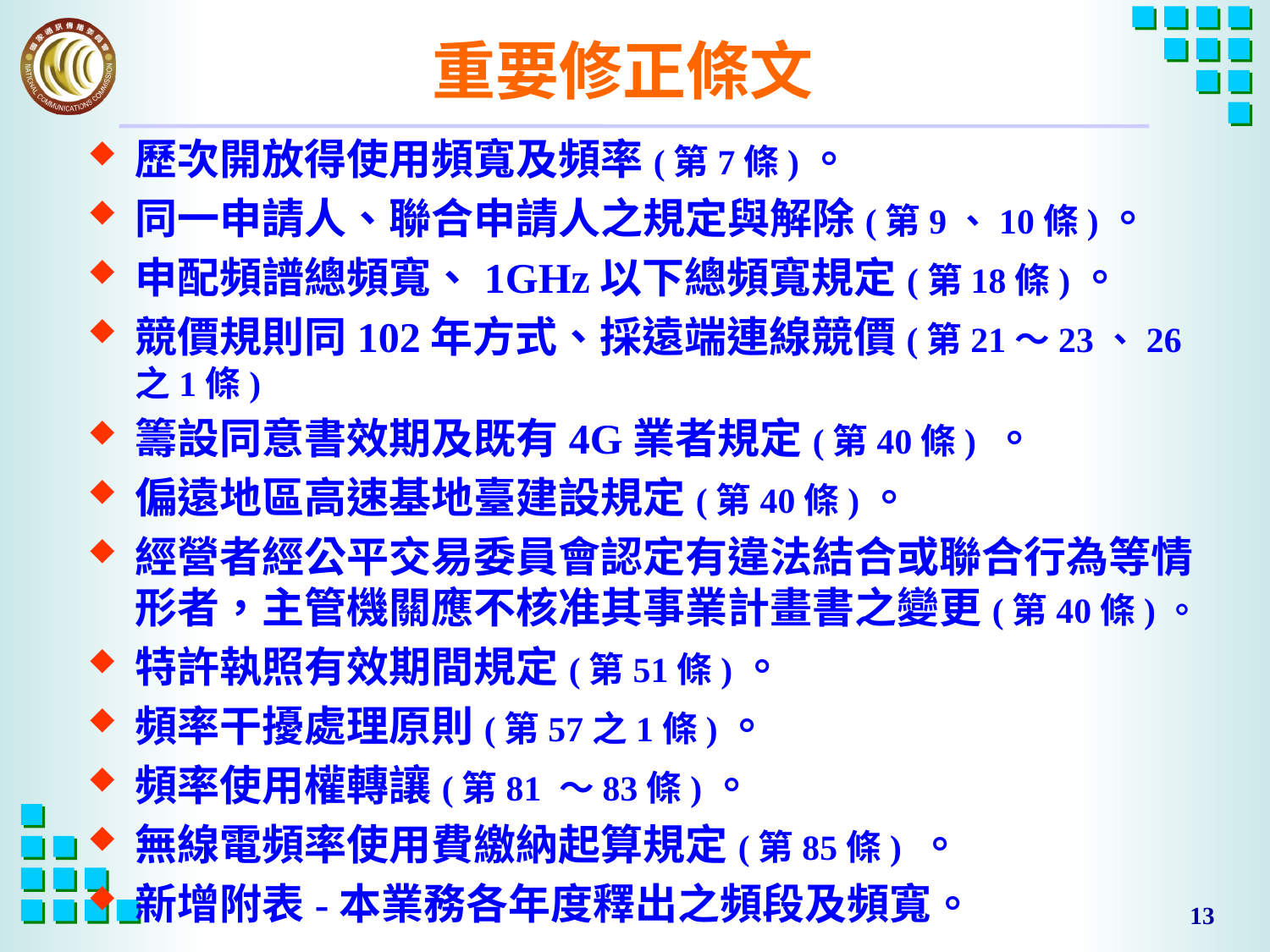

# 重要修正條文
歷次開放得使用頻寬及頻率(第7條)。
同一申請人、聯合申請人之規定與解除(第9、10條)。
申配頻譜總頻寬、1GHz以下總頻寬規定(第18條)。
競價規則同102年方式、採遠端連線競價(第21～23、26之1條)
籌設同意書效期及既有4G業者規定(第40條) 。
偏遠地區高速基地臺建設規定(第40條)。
經營者經公平交易委員會認定有違法結合或聯合行為等情形者，主管機關應不核准其事業計畫書之變更(第40條)。
特許執照有效期間規定(第51條)。
頻率干擾處理原則(第57之1條)。
頻率使用權轉讓(第81 ～83條)。
無線電頻率使用費繳納起算規定(第85條) 。
新增附表-本業務各年度釋出之頻段及頻寬。